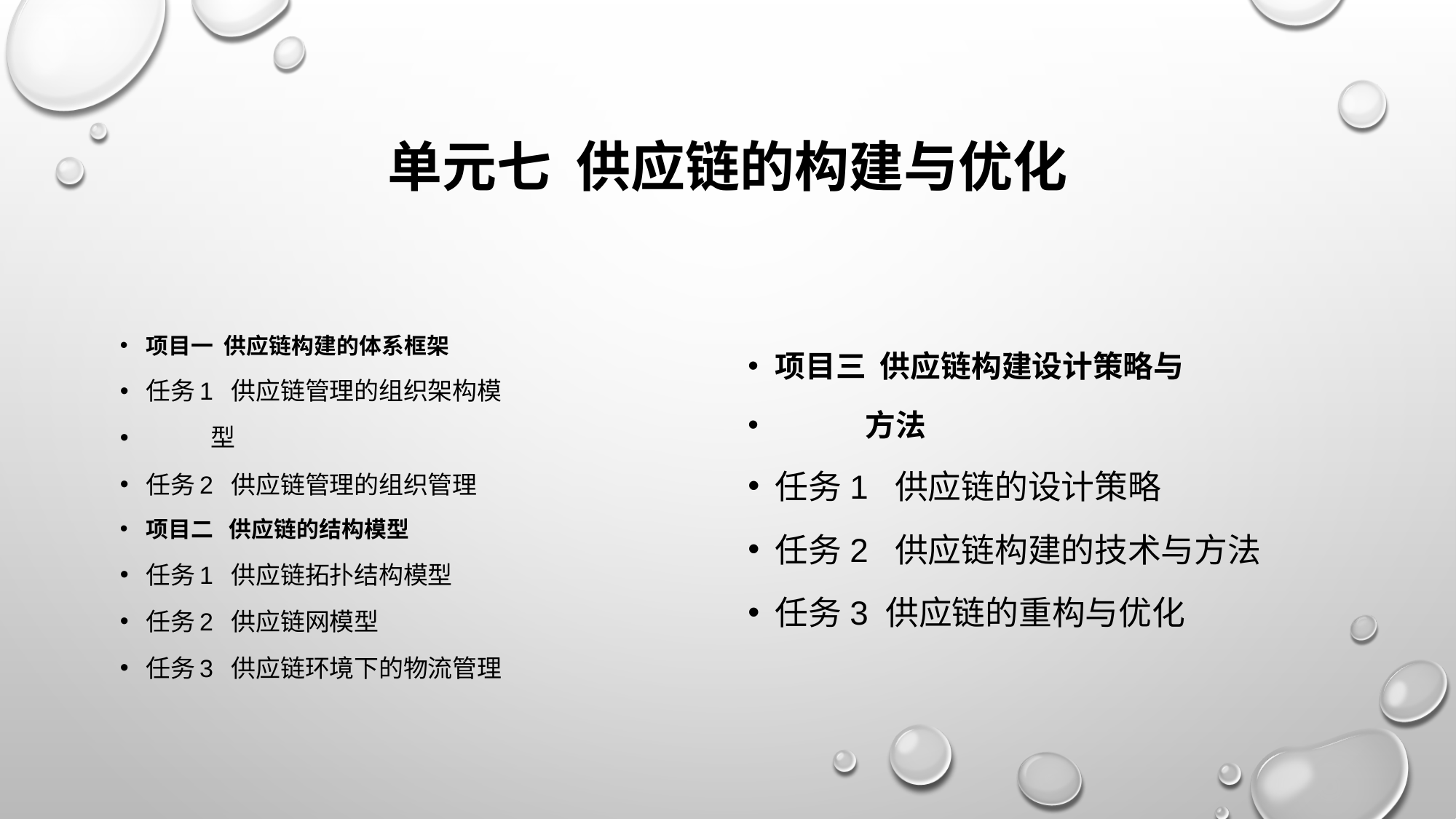

# 单元七  供应链的构建与优化

项目一  供应链构建的体系框架
任务1  供应链管理的组织架构模
           型
任务2  供应链管理的组织管理
项目二   供应链的结构模型
任务1  供应链拓扑结构模型
任务2  供应链网模型
任务3  供应链环境下的物流管理

项目三  供应链构建设计策略与
            方法
任务1  供应链的设计策略
任务2  供应链构建的技术与方法
任务3 供应链的重构与优化